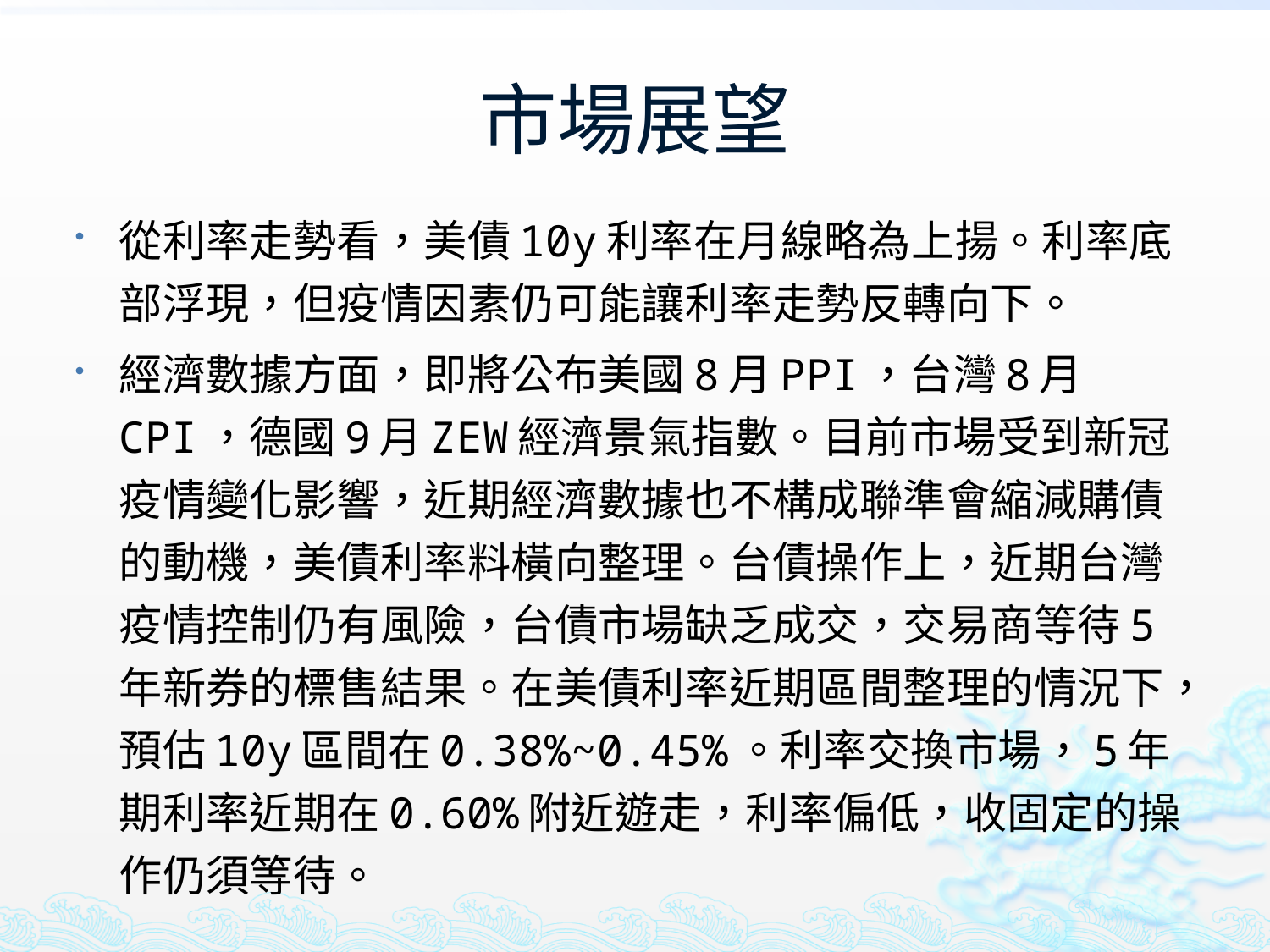

# 市場展望
從利率走勢看，美債10y利率在月線略為上揚。利率底部浮現，但疫情因素仍可能讓利率走勢反轉向下。
經濟數據方面，即將公布美國8月PPI，台灣8月CPI，德國9月ZEW經濟景氣指數。目前市場受到新冠疫情變化影響，近期經濟數據也不構成聯準會縮減購債的動機，美債利率料橫向整理。台債操作上，近期台灣疫情控制仍有風險，台債市場缺乏成交，交易商等待5年新券的標售結果。在美債利率近期區間整理的情況下，預估10y區間在0.38%~0.45%。利率交換市場，5年期利率近期在0.60%附近遊走，利率偏低，收固定的操作仍須等待。